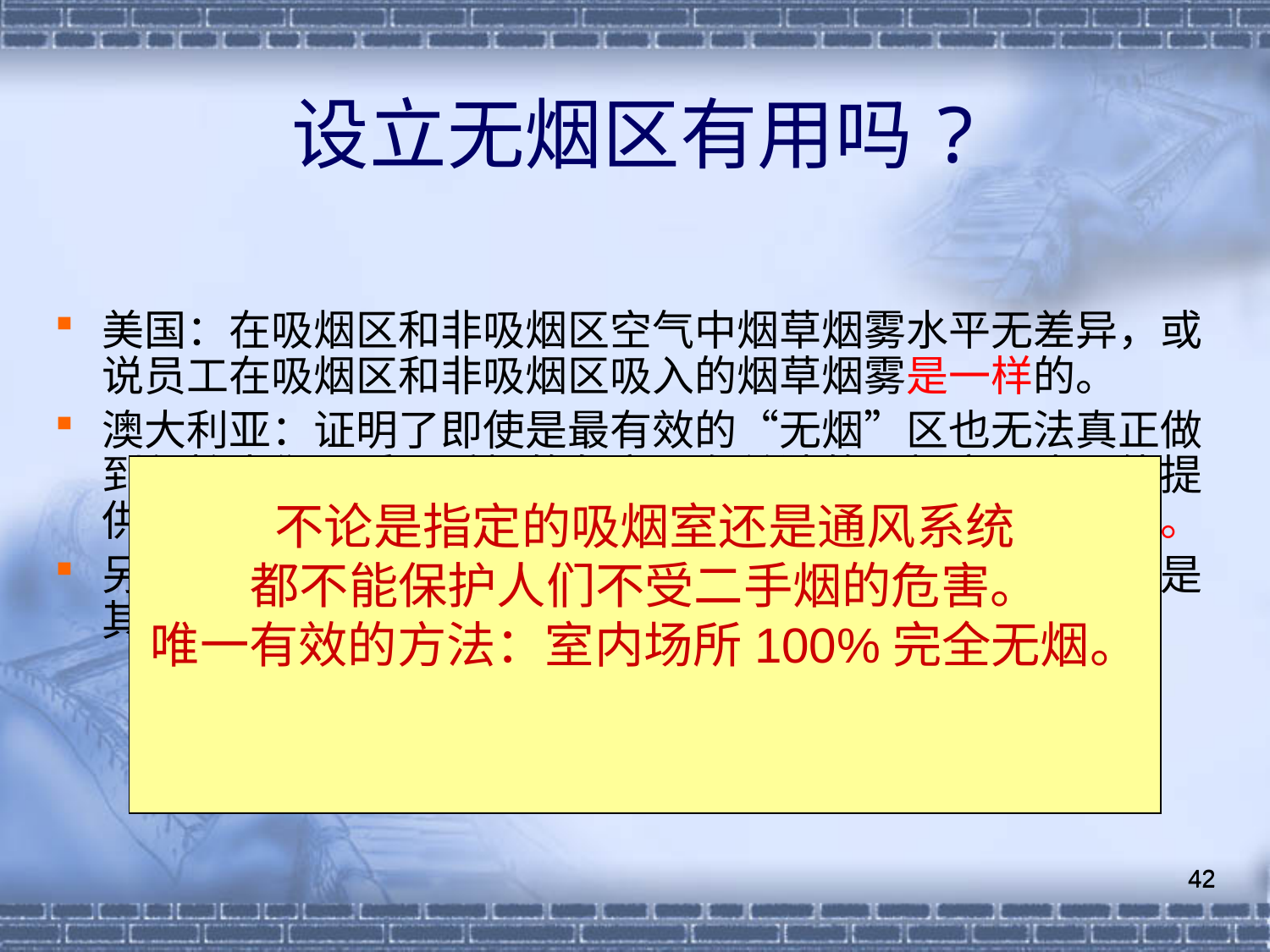

设立无烟区有用吗?

美国：在吸烟区和非吸烟区空气中烟草烟雾水平无差异，或说员工在吸烟区和非吸烟区吸入的烟草烟雾是一样的。
澳大利亚：证明了即使是最有效的“无烟”区也无法真正做到保护人们不受二手烟的危害。有单独的吸烟室，也不能提供全面的保护，一些所谓的“无烟”区根本没有保护作用。
另一项声明来自美国空调工程师协会：无论是通风设备还是其他空气过滤技术都不能消除二手烟造成的健康危害。
不论是指定的吸烟室还是通风系统
都不能保护人们不受二手烟的危害。
唯一有效的方法：室内场所100%完全无烟。

42
42